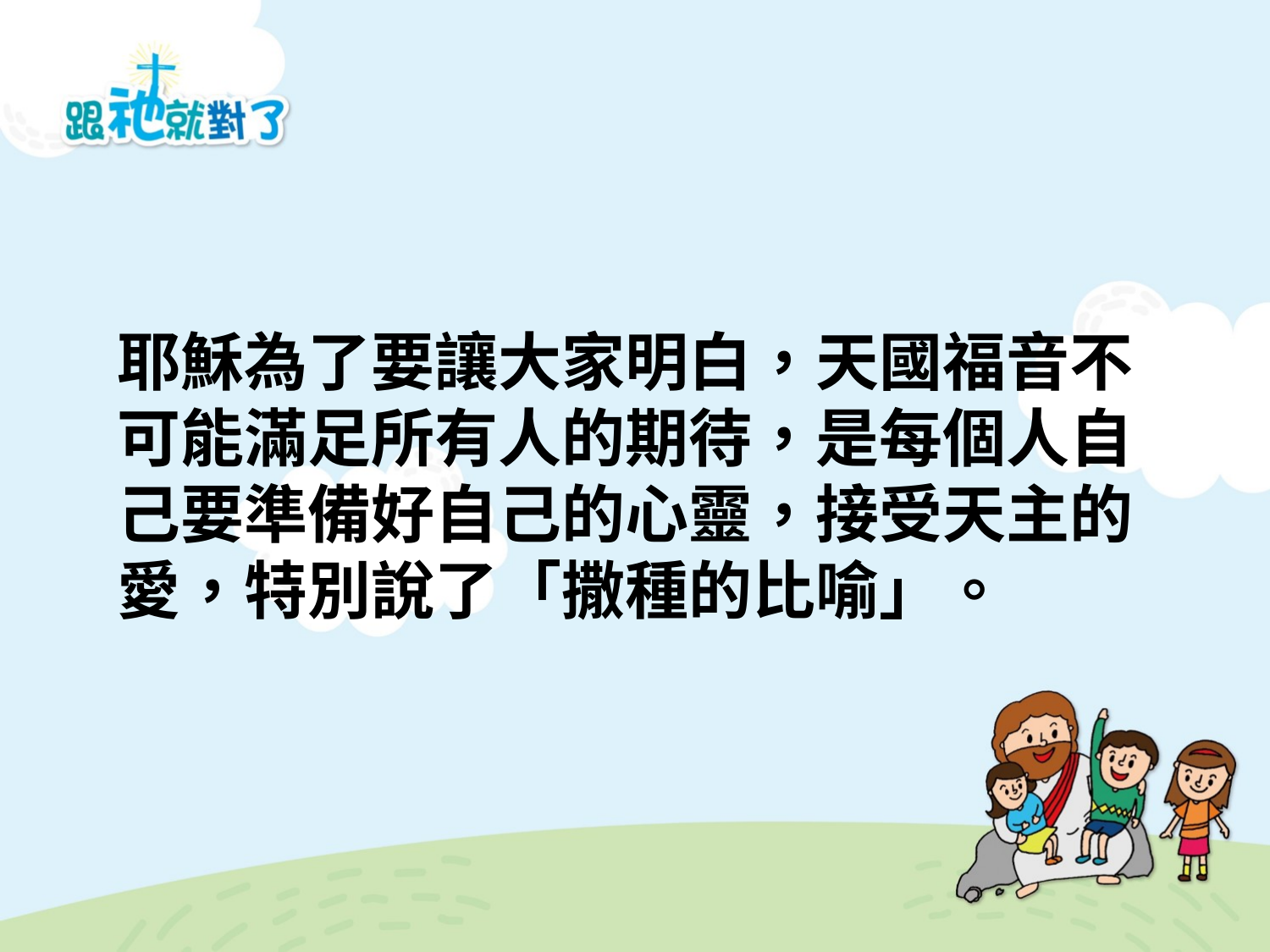

耶穌為了要讓大家明白，天國福音不可能滿足所有人的期待，是每個人自己要準備好自己的心靈，接受天主的愛，特別說了「撒種的比喻」。